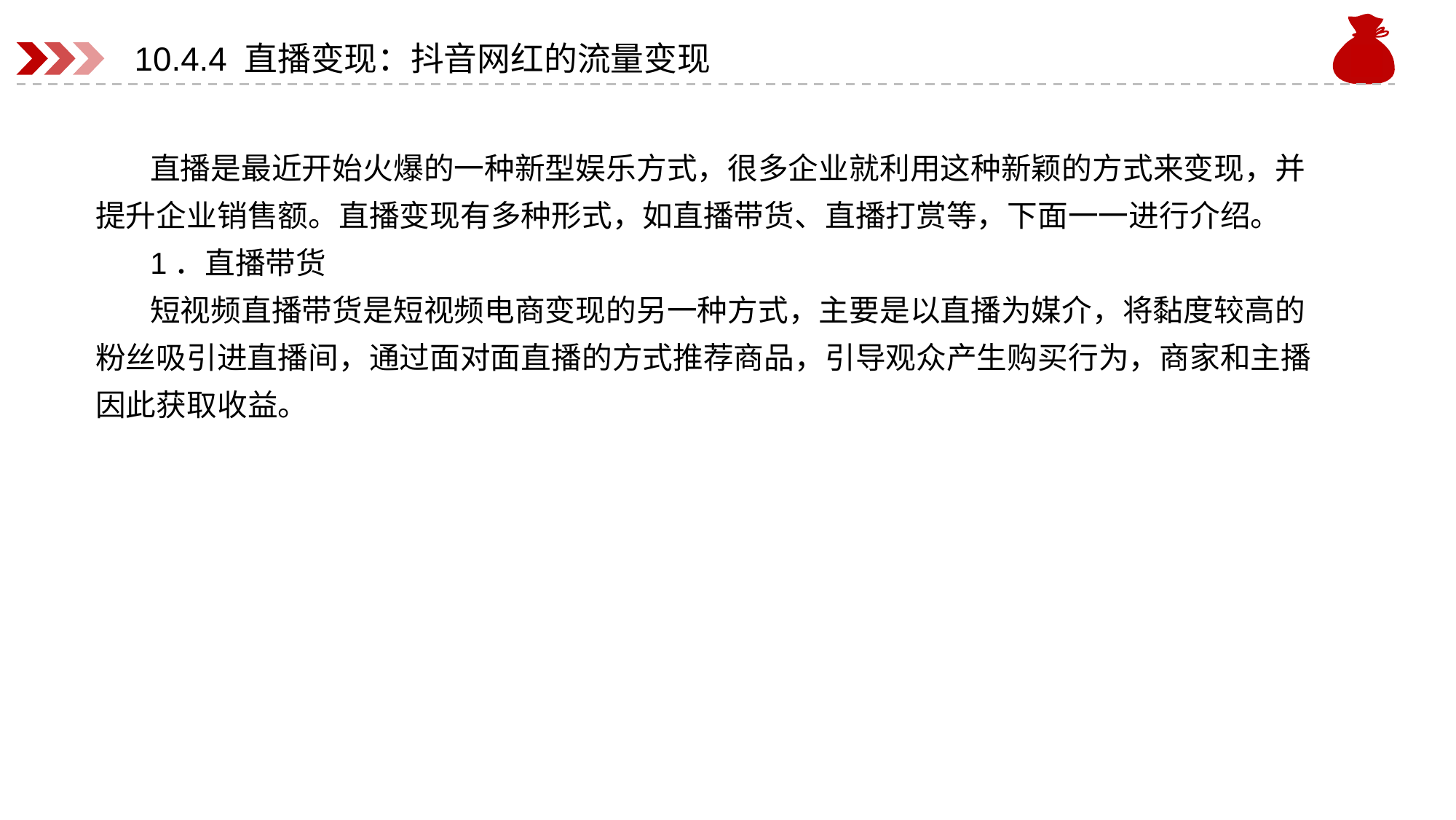

# 10.4.4 直播变现：抖音网红的流量变现
37
直播是最近开始火爆的一种新型娱乐方式，很多企业就利用这种新颖的方式来变现，并提升企业销售额。直播变现有多种形式，如直播带货、直播打赏等，下面一一进行介绍。
1．直播带货
短视频直播带货是短视频电商变现的另一种方式，主要是以直播为媒介，将黏度较高的粉丝吸引进直播间，通过面对面直播的方式推荐商品，引导观众产生购买行为，商家和主播因此获取收益。